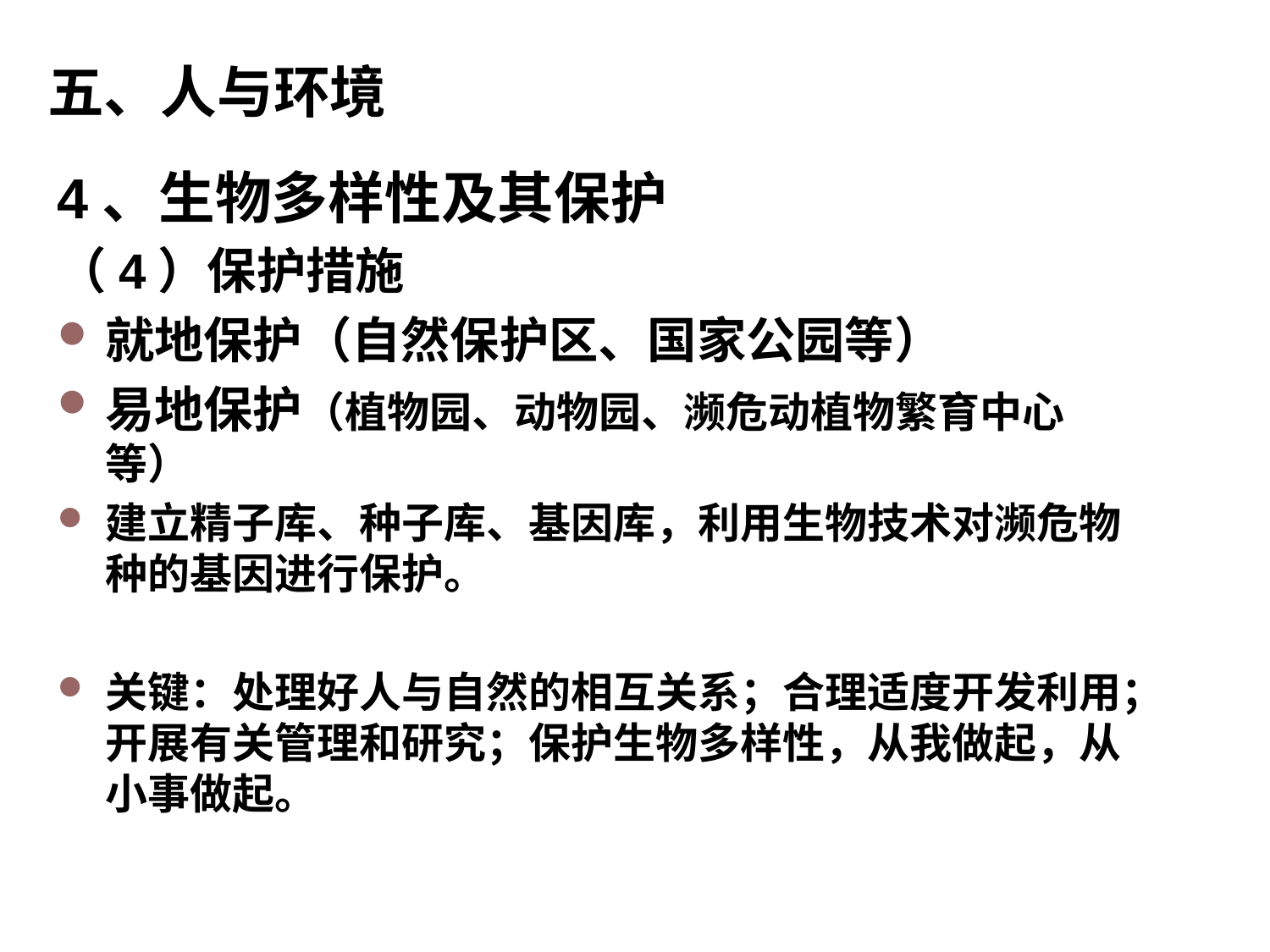

五、人与环境
4、生物多样性及其保护
（4）保护措施
就地保护（自然保护区、国家公园等）
易地保护（植物园、动物园、濒危动植物繁育中心等）
建立精子库、种子库、基因库，利用生物技术对濒危物种的基因进行保护。

关键：处理好人与自然的相互关系；合理适度开发利用；开展有关管理和研究；保护生物多样性，从我做起，从小事做起。